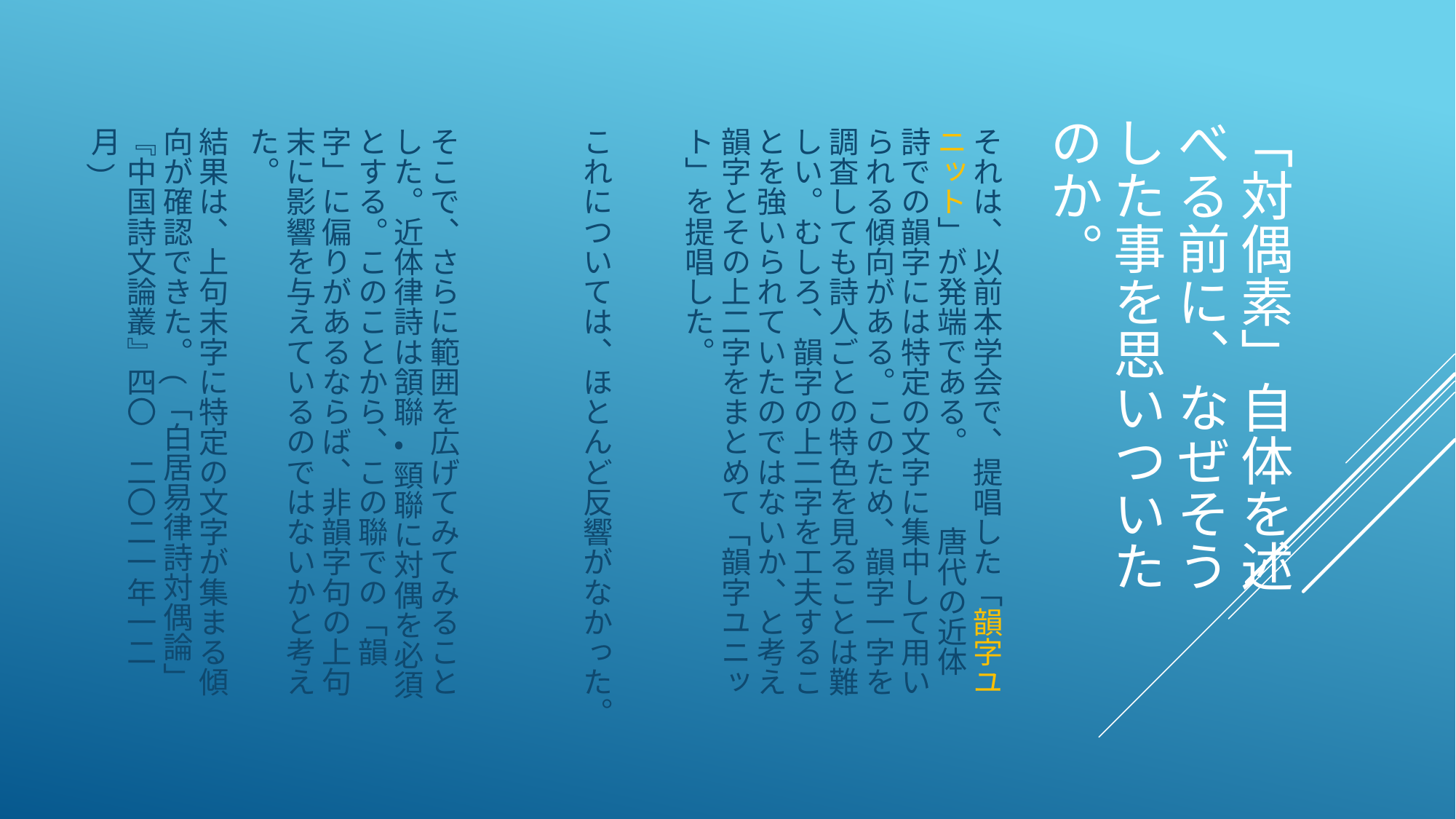

それは、以前本学会で、提唱した「韻字ユニット」が発端である。❘❘唐代の近体詩での韻字には特定の文字に集中して用いられる傾向がある。このため、韻字一字を調査しても詩人ごとの特色を見ることは難しい。むしろ、韻字の上二字を工夫することを強いられていたのではないか、と考え韻字とその上二字をまとめて「韻字ユニット」を提唱した。

これについては、ほとんど反響がなかった。

そこで、さらに範囲を広げてみてみることした。近体律詩は頷聯・頸聯に対偶を必須とする。このことから、この聯での「韻字」に偏りがあるならば、非韻字句の上句末に影響を与えているのではないかと考えた。
結果は、上句末字に特定の文字が集まる傾向が確認できた。(「白居易律詩対偶論」『中国詩文論叢』四〇　二〇二一年一二月)
# 「対偶素」自体を述べる前に、なぜそうした事を思いついたのか。